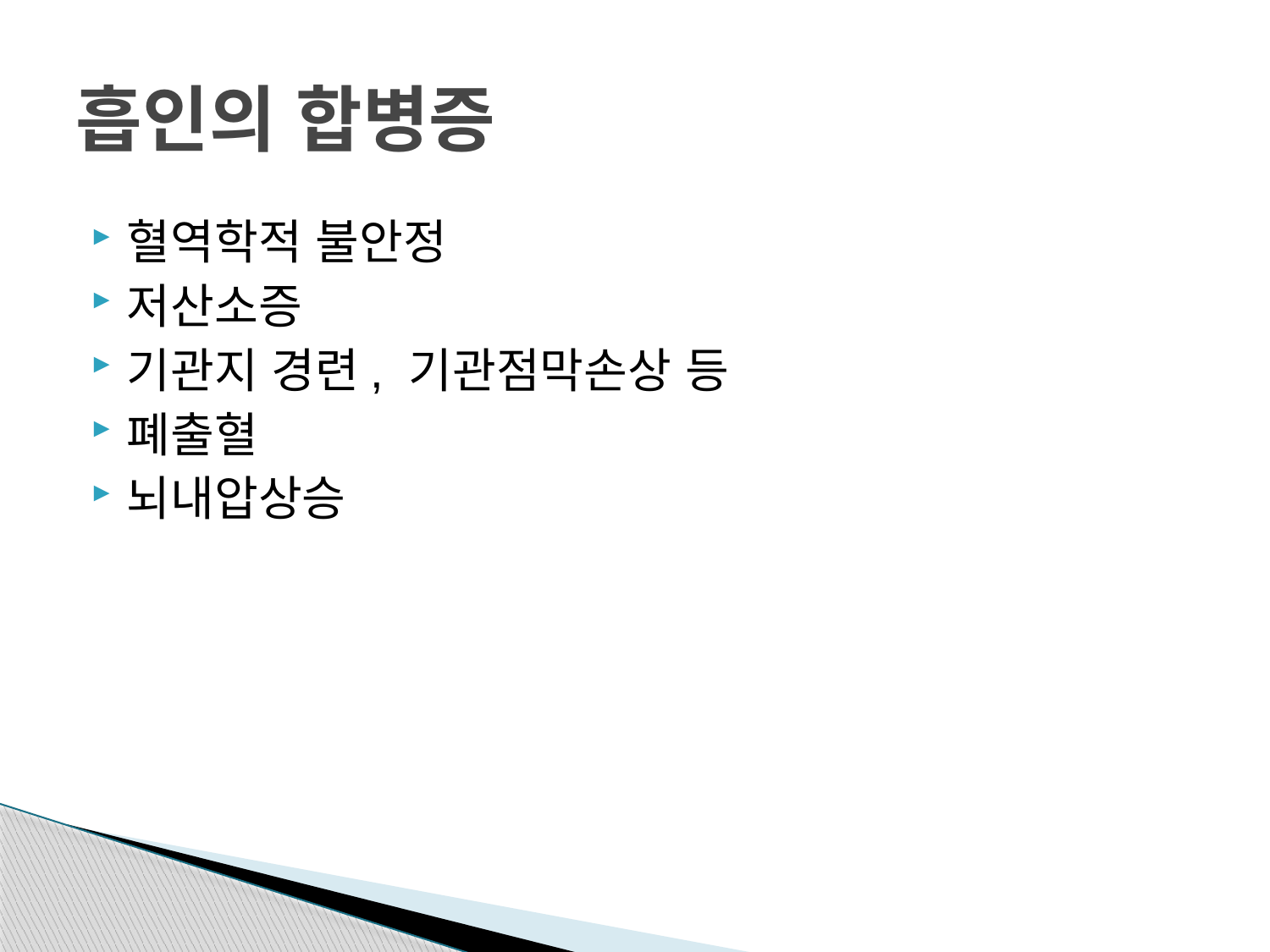

# 흡인의 합병증
혈역학적 불안정
저산소증
기관지 경련, 기관점막손상 등
폐출혈
뇌내압상승